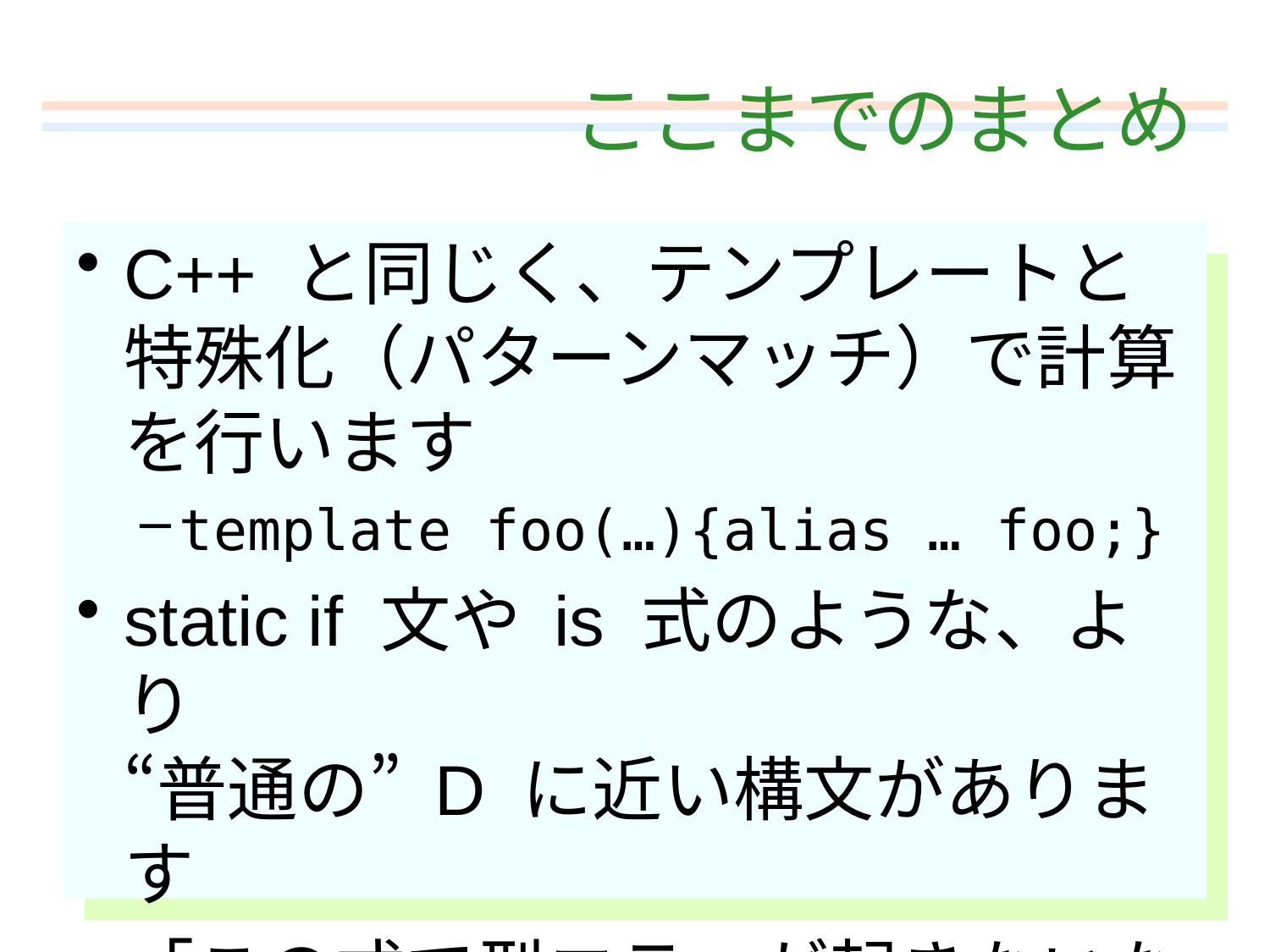

# ここまでのまとめ
C++ と同じく、テンプレートと特殊化（パターンマッチ）で計算を行います
template foo(…){alias … foo;}
static if 文や is 式のような、より
“普通の” D に近い構文があります
「この式で型エラーが起きないなら…」 のような変態的な分岐が可能